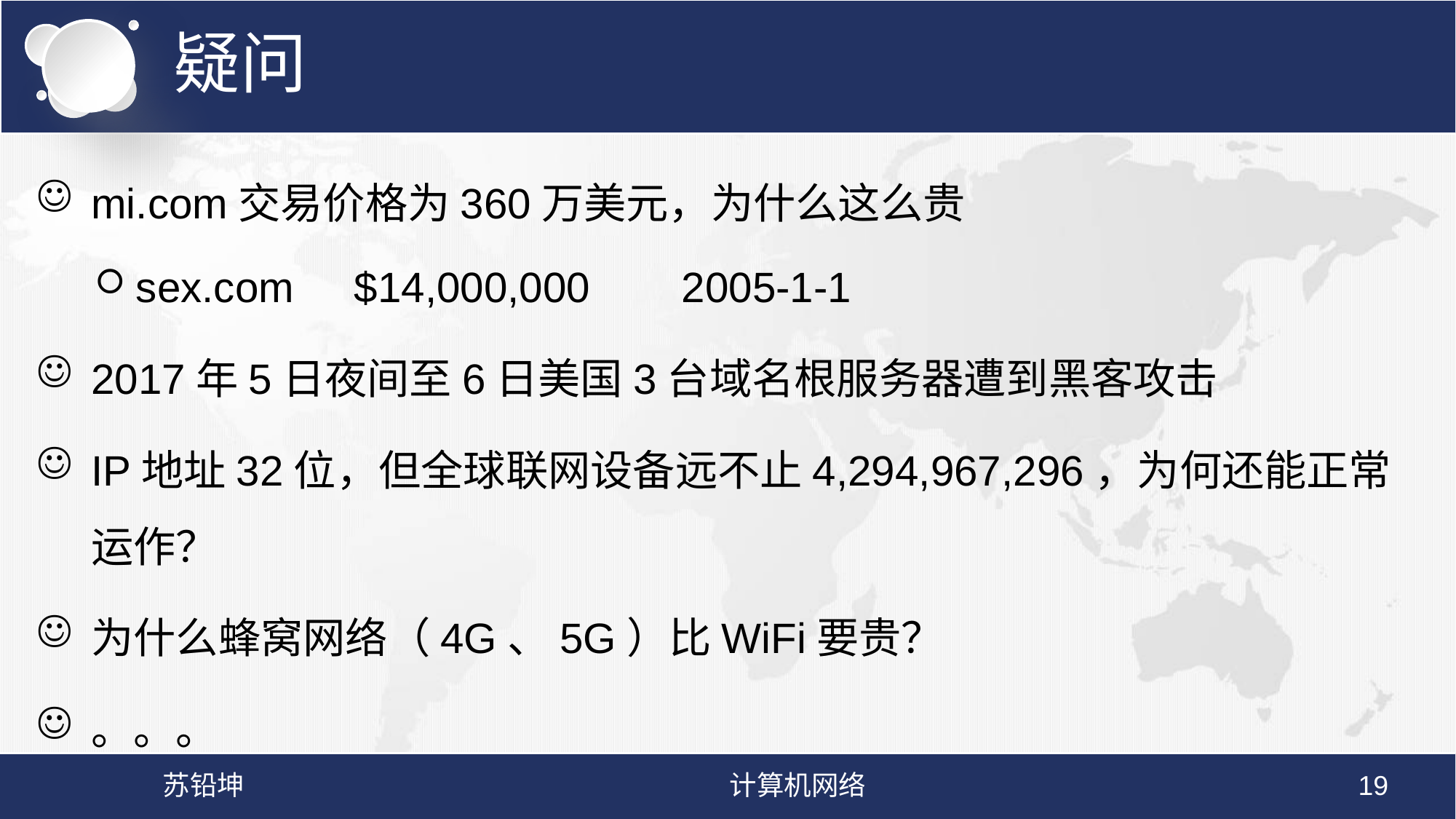

# 疑问

mi.com交易价格为360万美元，为什么这么贵
sex.com	$14,000,000	2005-1-1
2017年5日夜间至6日美国3台域名根服务器遭到黑客攻击
IP地址32位，但全球联网设备远不止4,294,967,296，为何还能正常运作？
为什么蜂窝网络（4G、5G）比WiFi要贵？
。。。
苏铅坤
计算机网络
19